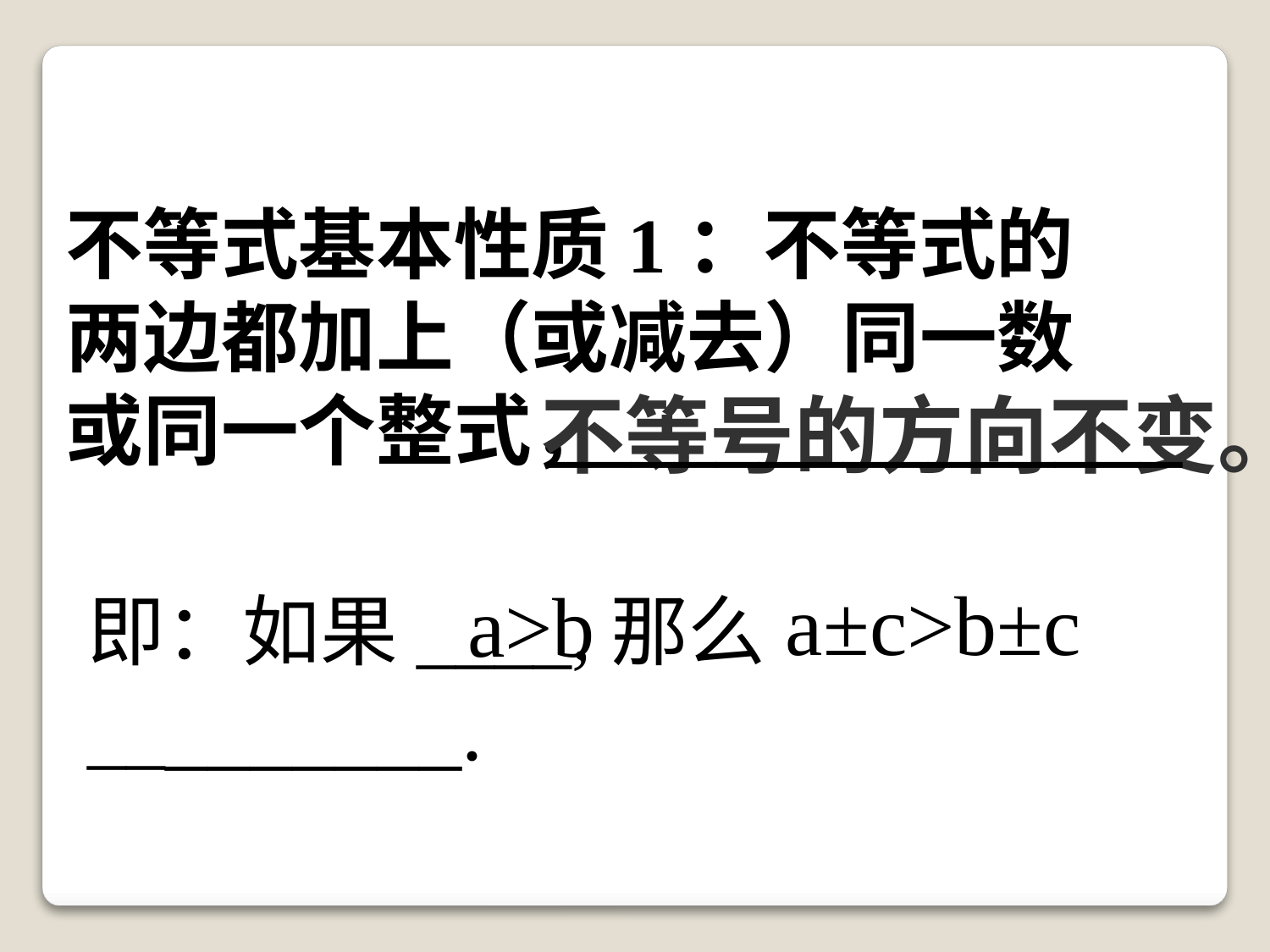

不等式基本性质1：不等式的两边都加上（或减去）同一数或同一个整式，
_______________
   不等号的方向不变。
a±c>b±c
a>b
即：如果____,那么 _________.